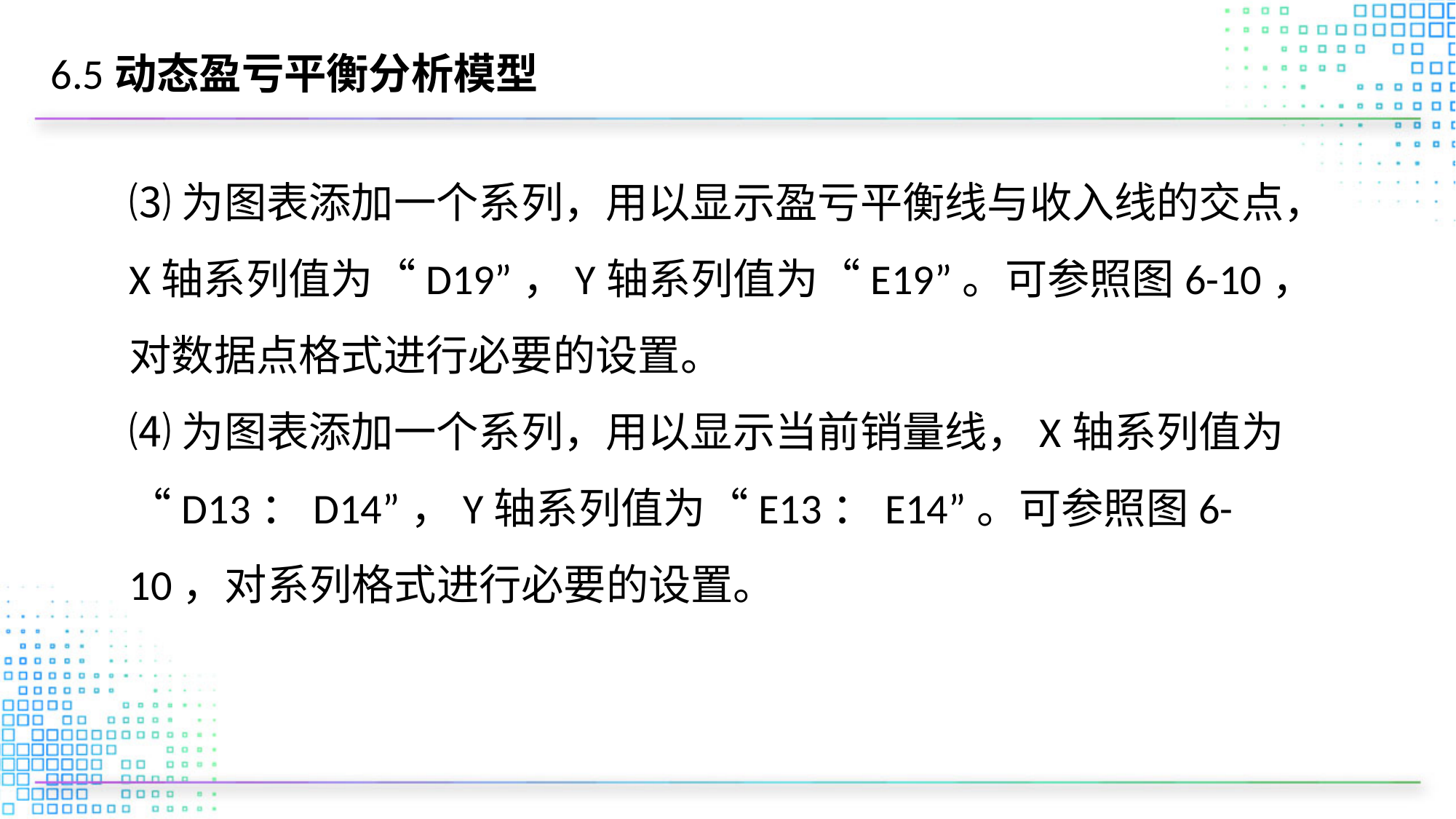

# 6.5动态盈亏平衡分析模型
⑶为图表添加一个系列，用以显示盈亏平衡线与收入线的交点，X轴系列值为“D19”，Y轴系列值为“E19”。可参照图6-10，对数据点格式进行必要的设置。
⑷为图表添加一个系列，用以显示当前销量线，X轴系列值为“D13：D14”，Y轴系列值为“E13：E14”。可参照图6-10，对系列格式进行必要的设置。